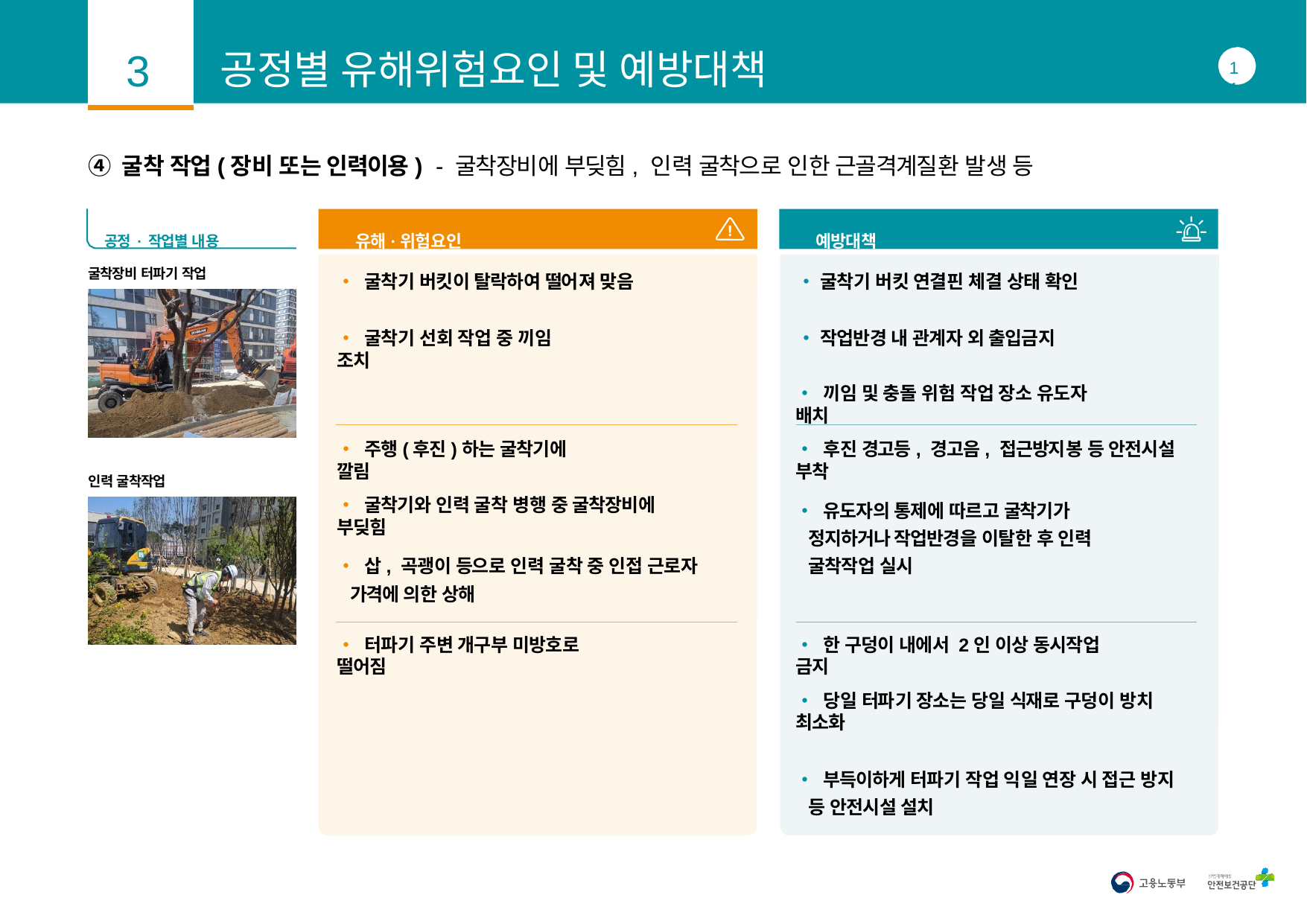

3
# 공정별 유해위험요인 및 예방대책
11
④ 굴착 작업(장비 또는 인력이용)  - 굴착장비에 부딪힘, 인력 굴착으로 인한 근골격계질환 발생 등

공정·작업별 내용	유해·위험요인	예방대책

굴착장비 터파기 작업
• 굴착기 버킷이 탈락하여 떨어져 맞음	• 굴착기 버킷 연결핀 체결 상태 확인

• 굴착기 선회 작업 중 끼임	• 작업반경 내 관계자 외 출입금지 조치

• 끼임 및 충돌 위험 작업 장소 유도자 배치

• 주행(후진)하는 굴착기에 깔림
• 후진 경고등, 경고음, 접근방지봉 등 안전시설 부착
인력 굴착작업
• 굴착기와 인력 굴착 병행 중 굴착장비에 부딪힘
• 유도자의 통제에 따르고 굴착기가 정지하거나 작업반경을 이탈한 후 인력 굴착작업 실시

• 삽, 곡괭이 등으로 인력 굴착 중 인접 근로자 가격에 의한 상해

• 터파기 주변 개구부 미방호로 떨어짐
• 한 구덩이 내에서 2인 이상 동시작업 금지
• 당일 터파기 장소는 당일 식재로 구덩이 방치 최소화

• 부득이하게 터파기 작업 익일 연장 시 접근 방지 등 안전시설 설치